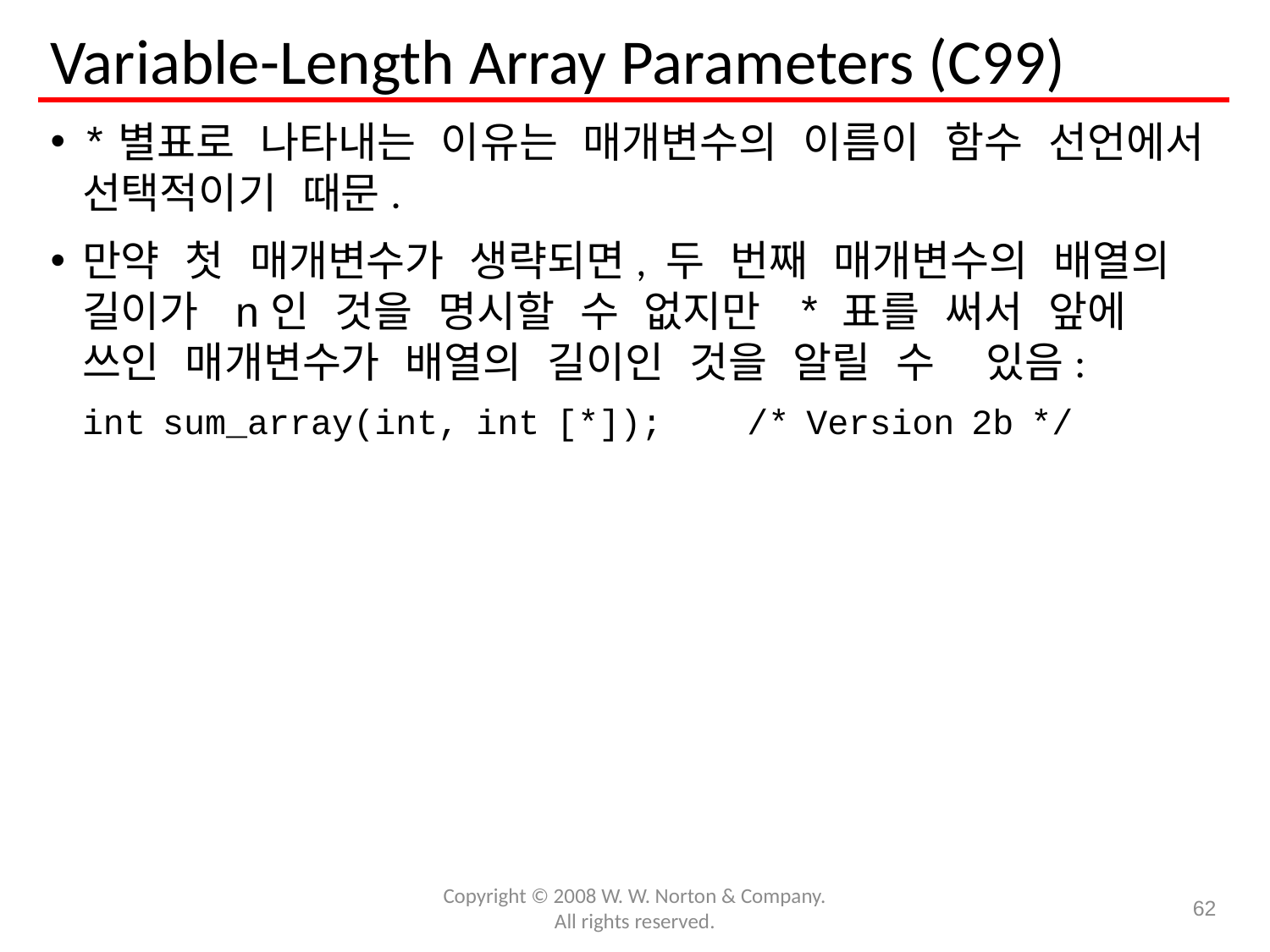

# Variable-Length Array Parameters (C99)
*별표로 나타내는 이유는 매개변수의 이름이 함수 선언에서 선택적이기 때문.
만약 첫 매개변수가 생략되면, 두 번째 매개변수의 배열의 길이가 n인 것을 명시할 수 없지만 * 표를 써서 앞에 쓰인 매개변수가 배열의 길이인 것을 알릴 수  있음:
	int sum_array(int, int [*]);     /* Version 2b */
Copyright © 2008 W. W. Norton & Company.
All rights reserved.
62